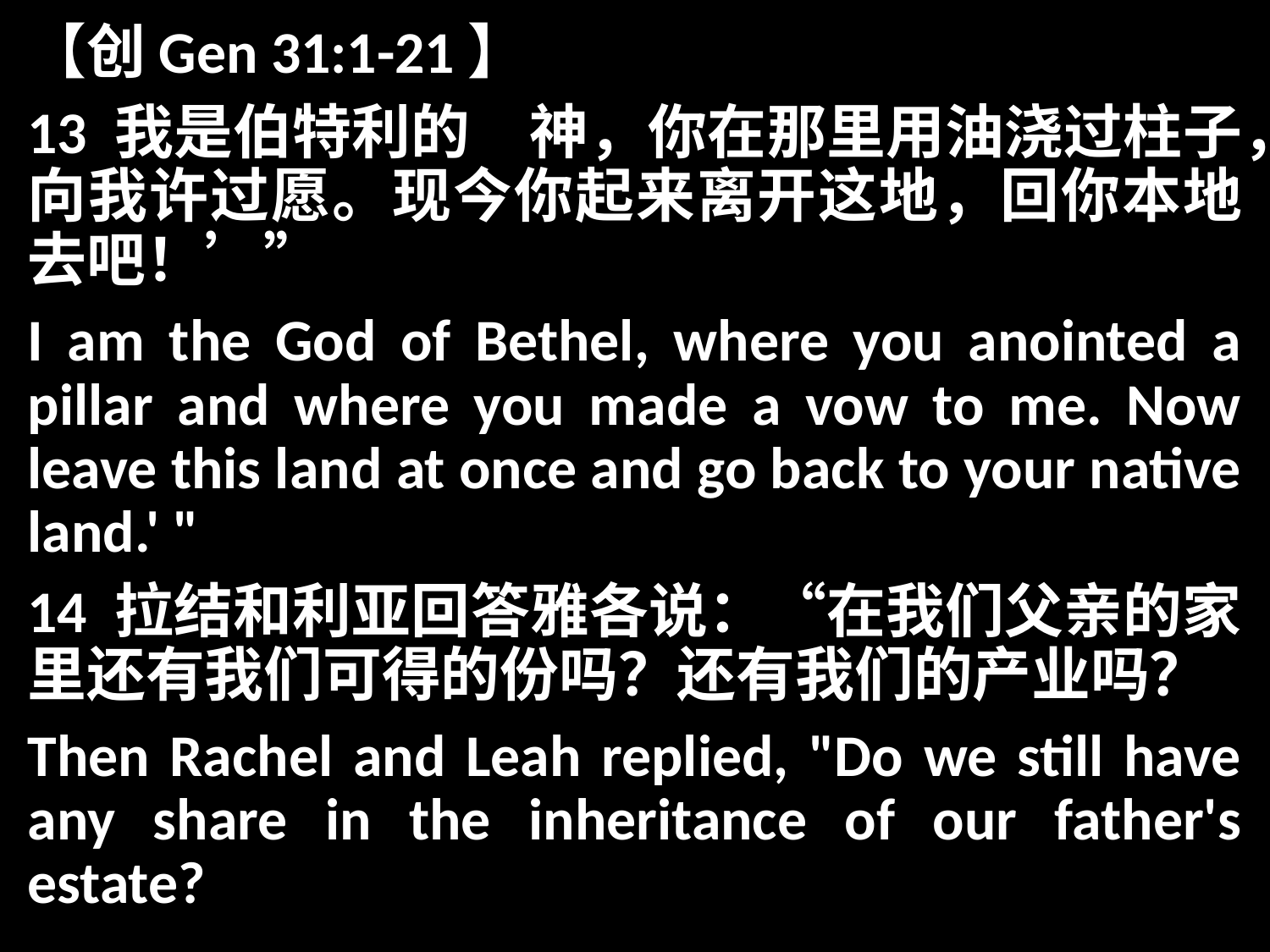

【创Gen 31:1-21】
13 我是伯特利的　神，你在那里用油浇过柱子，向我许过愿。现今你起来离开这地，回你本地去吧！’”
I am the God of Bethel, where you anointed a pillar and where you made a vow to me. Now leave this land at once and go back to your native land.' "
14 拉结和利亚回答雅各说：“在我们父亲的家里还有我们可得的份吗？还有我们的产业吗？
Then Rachel and Leah replied, "Do we still have any share in the inheritance of our father's estate?